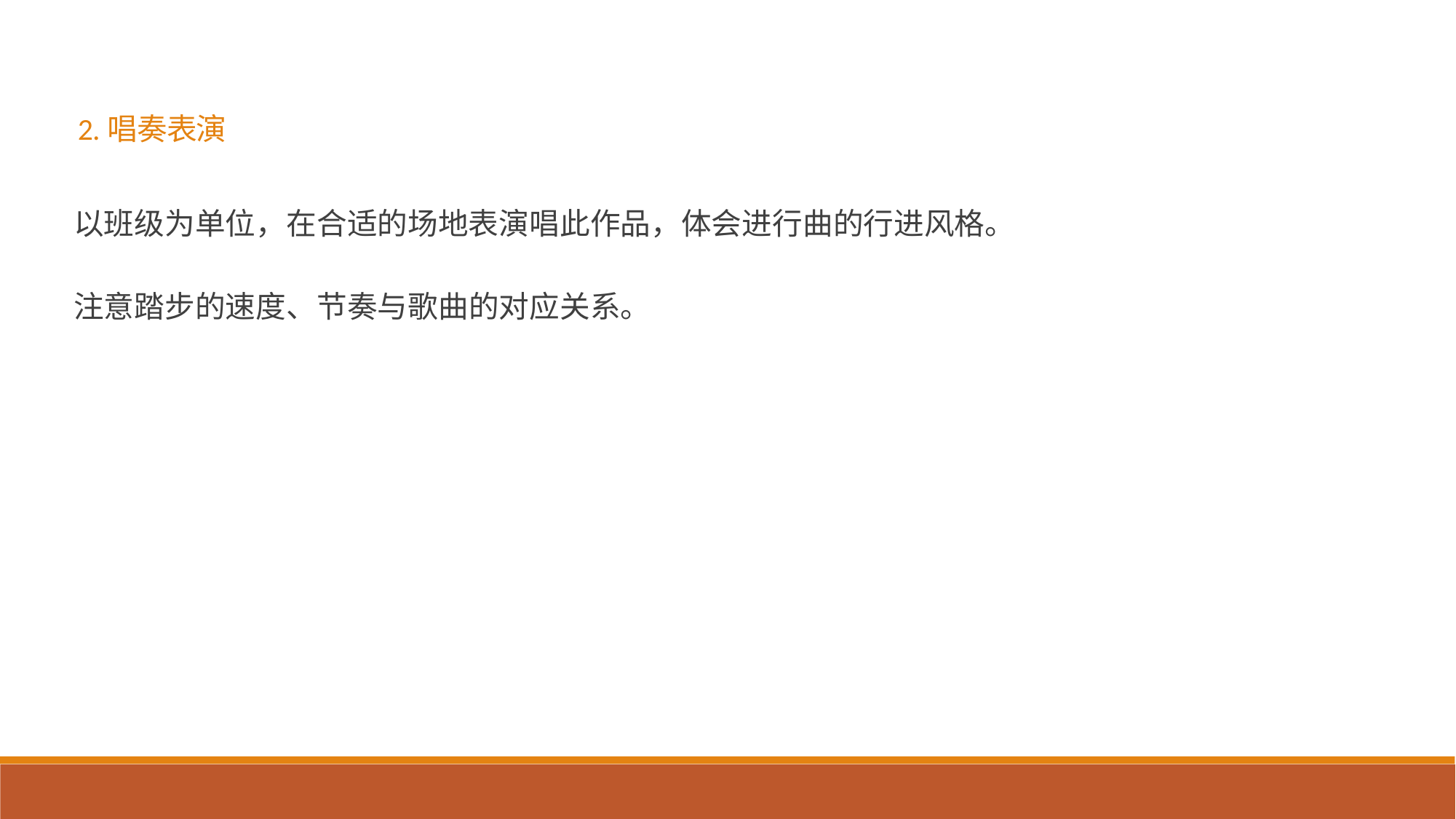

2.唱奏表演
     以班级为单位，在合适的场地表演唱此作品，体会进行曲的行进风格。
     注意踏步的速度、节奏与歌曲的对应关系。